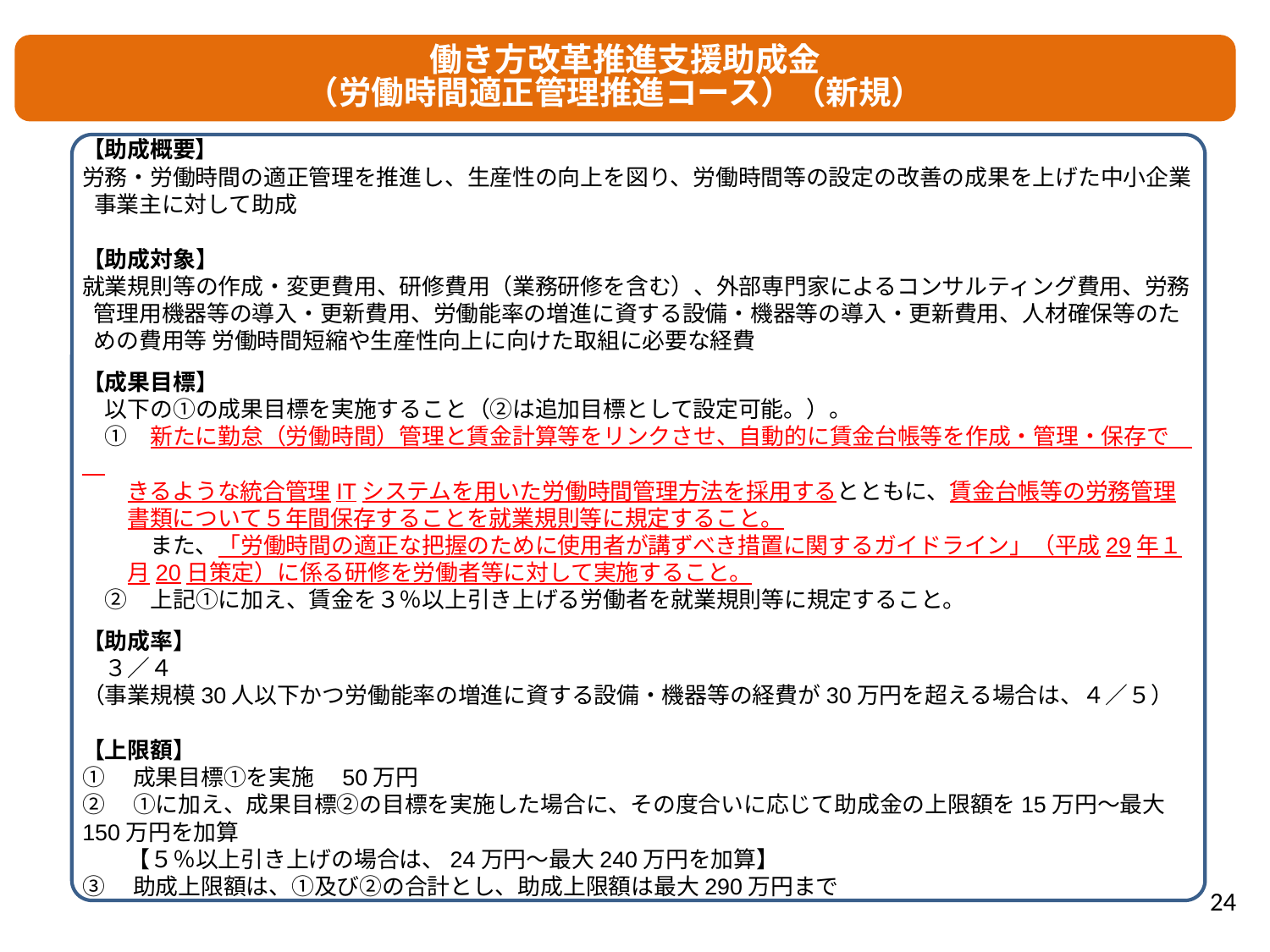

働き方改革推進支援助成金
（労働時間適正管理推進コース）（新規）
【助成概要】
労務・労働時間の適正管理を推進し、生産性の向上を図り、労働時間等の設定の改善の成果を上げた中小企業事業主に対して助成

【助成対象】
就業規則等の作成・変更費用、研修費用（業務研修を含む）、外部専門家によるコンサルティング費用、労務管理用機器等の導入・更新費用、労働能率の増進に資する設備・機器等の導入・更新費用、人材確保等のための費用等 労働時間短縮や生産性向上に向けた取組に必要な経費

【成果目標】
　以下の①の成果目標を実施すること（②は追加目標として設定可能。）。
　①　新たに勤怠（労働時間）管理と賃金計算等をリンクさせ、自動的に賃金台帳等を作成・管理・保存で
　　きるような統合管理ITシステムを用いた労働時間管理方法を採用するとともに、賃金台帳等の労務管理
　　書類について５年間保存することを就業規則等に規定すること。
　　　また、「労働時間の適正な把握のために使用者が講ずべき措置に関するガイドライン」（平成29年１
　　月20日策定）に係る研修を労働者等に対して実施すること。
　②　上記①に加え、賃金を３％以上引き上げる労働者を就業規則等に規定すること。

【助成率】
　３／４
（事業規模30人以下かつ労働能率の増進に資する設備・機器等の経費が30万円を超える場合は、４／５）

【上限額】
①　成果目標①を実施　50万円
②　①に加え、成果目標②の目標を実施した場合に、その度合いに応じて助成金の上限額を15万円～最大150万円を加算
　　【５％以上引き上げの場合は、24万円～最大240万円を加算】
③　助成上限額は、①及び②の合計とし、助成上限額は最大290万円まで
24